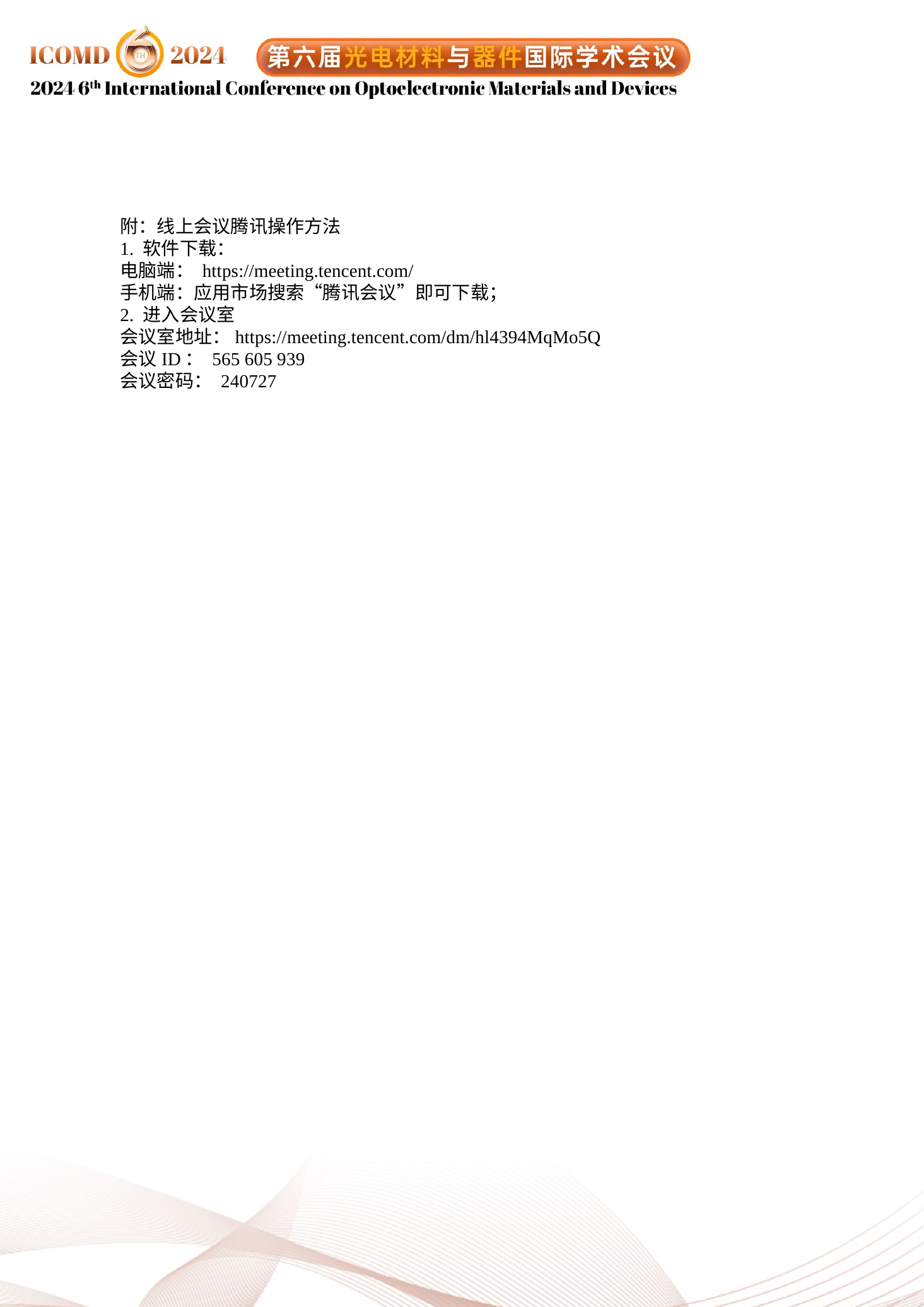

附：线上会议腾讯操作方法
1. 软件下载：
电脑端： https://meeting.tencent.com/
手机端：应用市场搜索“腾讯会议”即可下载；
2. 进入会议室
会议室地址：https://meeting.tencent.com/dm/hl4394MqMo5Q
会议ID： 565 605 939
会议密码： 240727